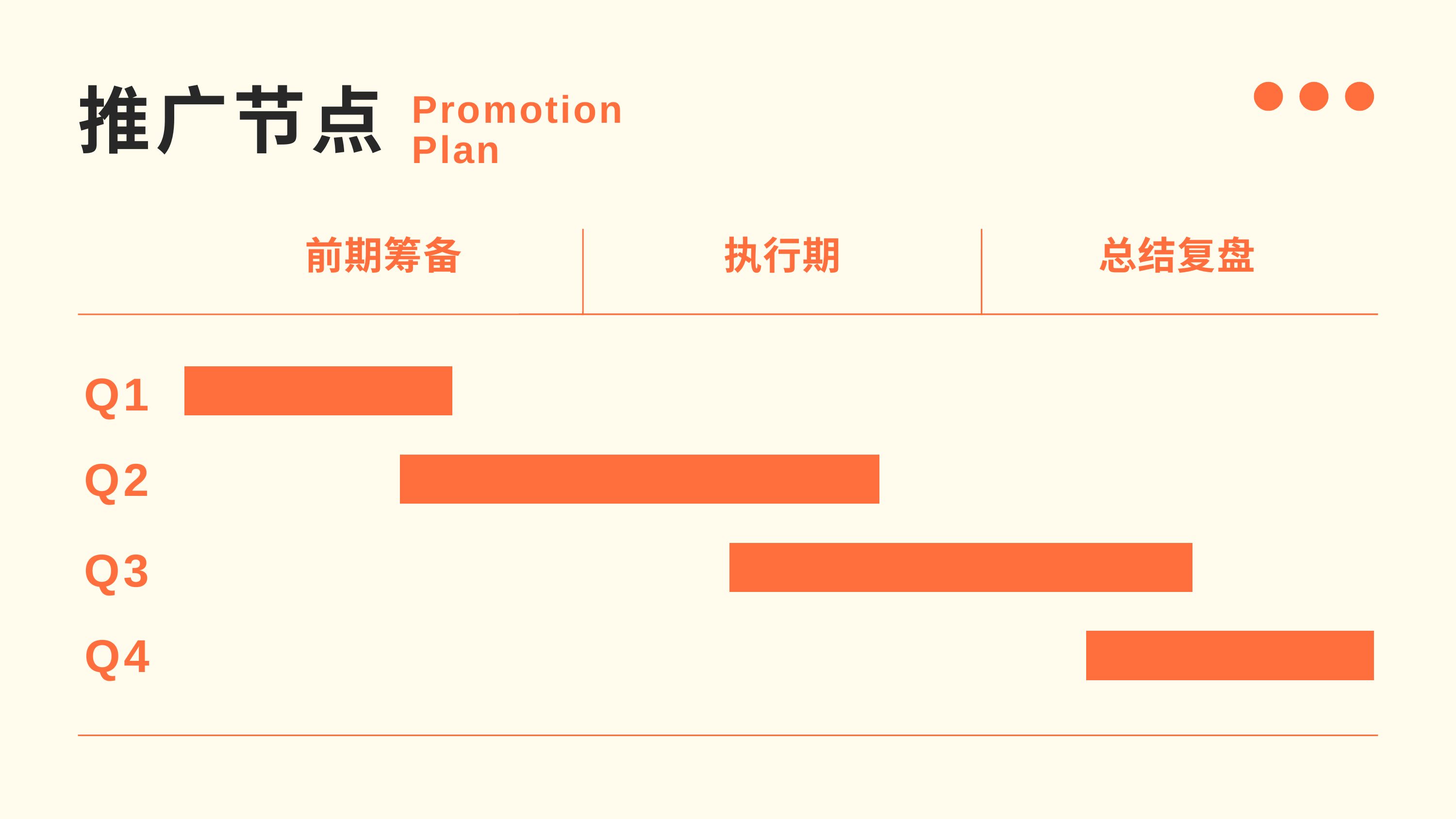

推广节点

Promotion
Plan
前期筹备
执行期
总结复盘

Q1

Q2

Q3

Q4